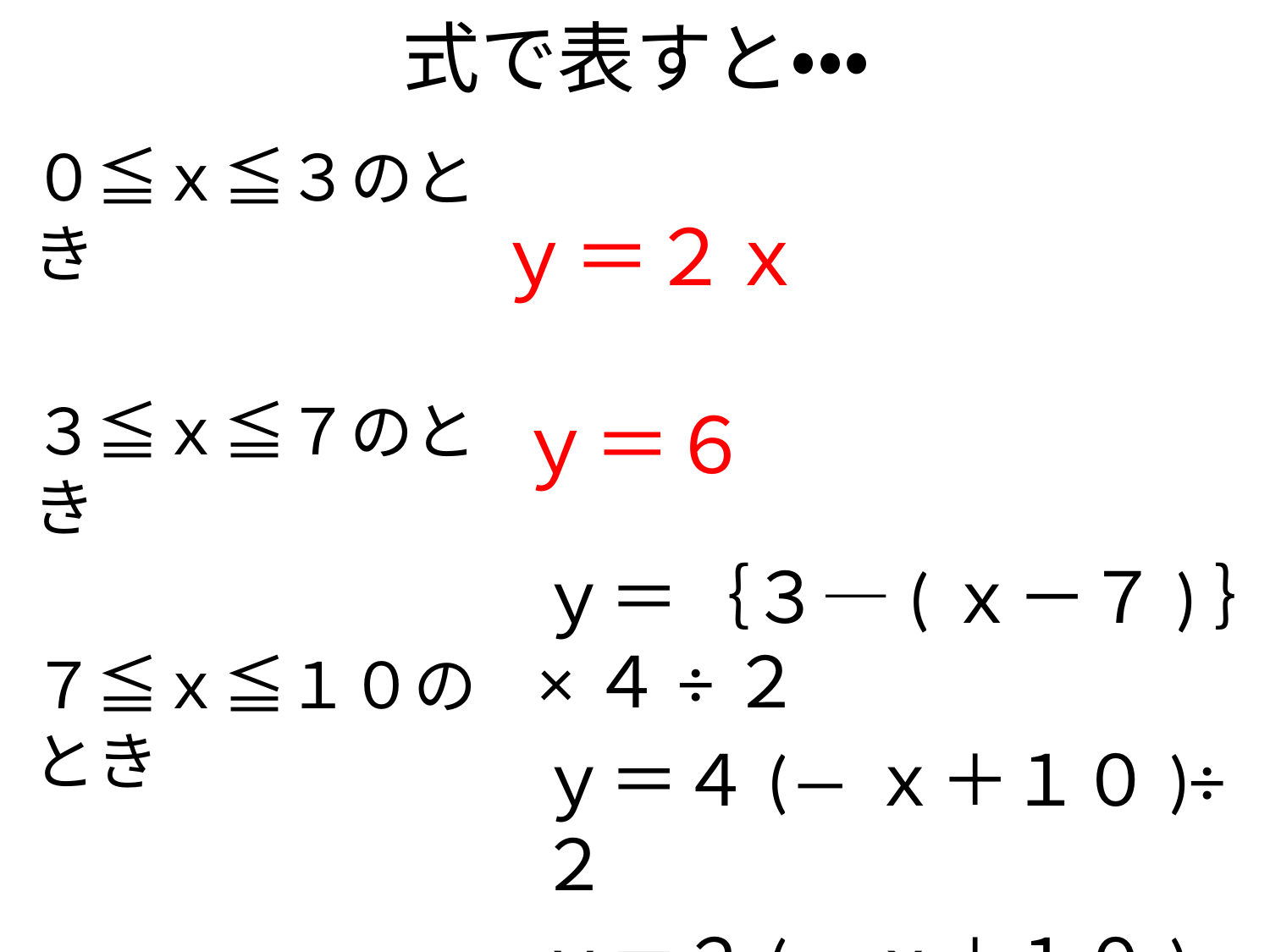

# 式で表すと・・・
０≦ｘ≦３のとき

３≦ｘ≦７のとき

７≦ｘ≦１０のとき
ｙ＝２ｘ
ｙ＝６
ｙ＝｛３―(ｘ－７)｝×４÷２
ｙ＝４(―ｘ＋１０)÷２
ｙ＝２(―ｘ＋１０)
ｙ＝－２ｘ＋２０